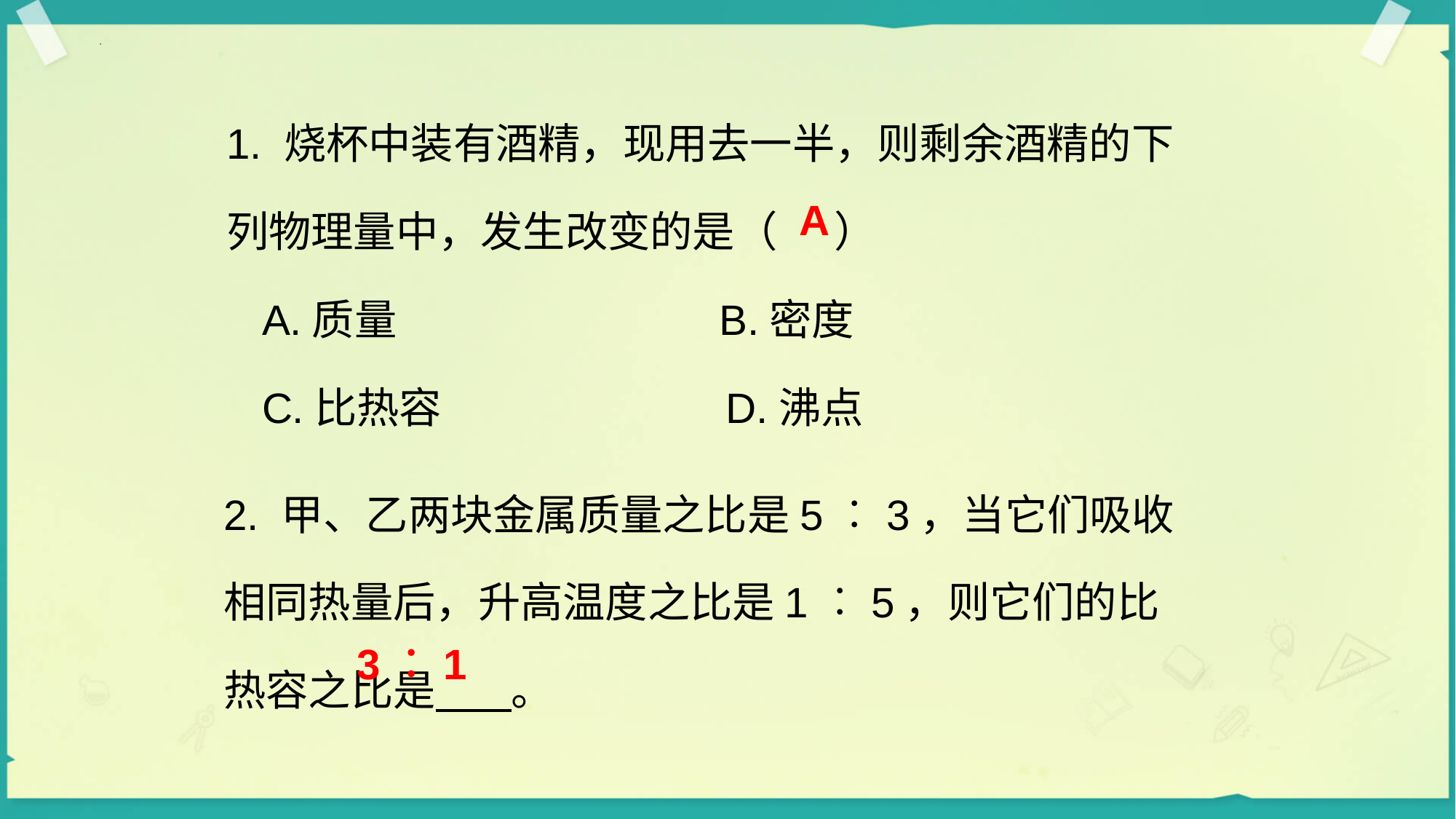

1. 烧杯中装有酒精，现用去一半，则剩余酒精的下列物理量中，发生改变的是（      ）
   A.质量                                 B.密度
   C.比热容                             D.沸点
A
2. 甲、乙两块金属质量之比是5︰3，当它们吸收相同热量后，升高温度之比是1︰5，则它们的比热容之比是        。
3︰1